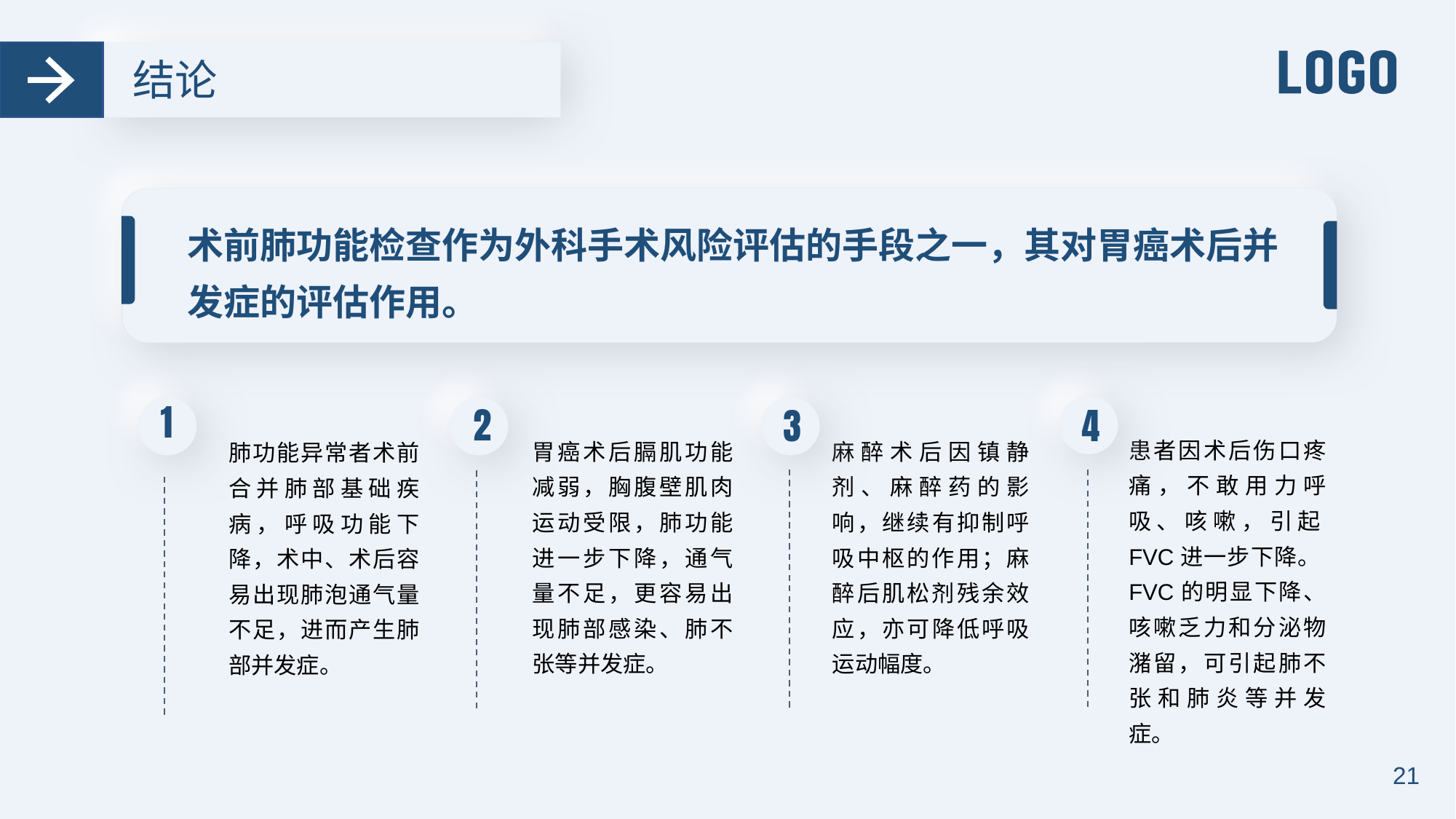

结论

术前肺功能检查作为外科手术风险评估的手段之一，其对胃癌术后并发症的评估作用。

4
1

2

3
患者因术后伤口疼痛，不敢用力呼吸、咳嗽，引起FVC进一步下降。FVC的明显下降、咳嗽乏力和分泌物潴留，可引起肺不张和肺炎等并发症。
胃癌术后膈肌功能减弱，胸腹壁肌肉运动受限，肺功能进一步下降，通气量不足，更容易出现肺部感染、肺不张等并发症。
麻醉术后因镇静剂、麻醉药的影响，继续有抑制呼吸中枢的作用；麻醉后肌松剂残余效应，亦可降低呼吸运动幅度。
肺功能异常者术前合并肺部基础疾病，呼吸功能下降，术中、术后容易出现肺泡通气量不足，进而产生肺部并发症。